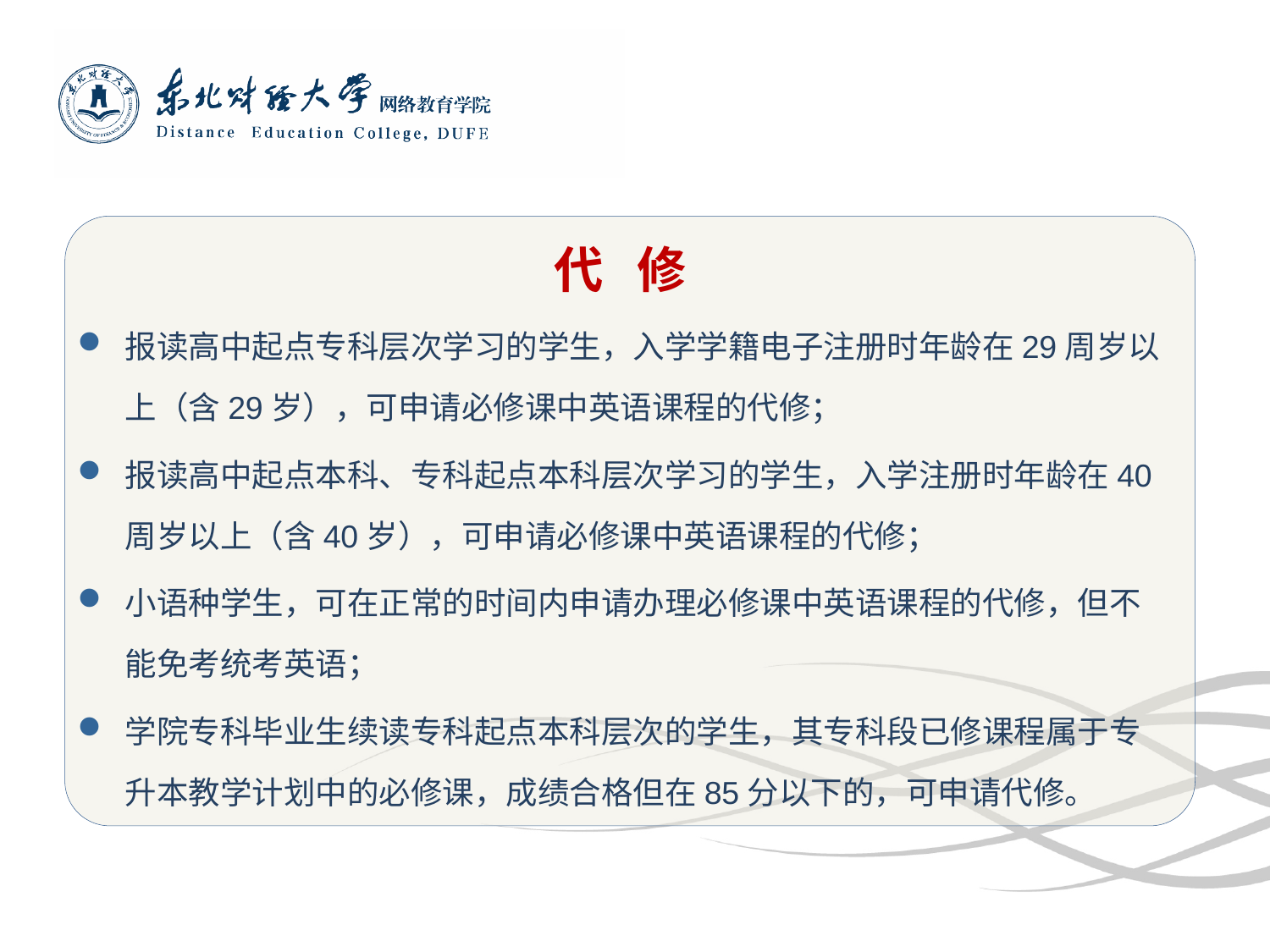

代   修
报读高中起点专科层次学习的学生，入学学籍电子注册时年龄在29周岁以上（含29岁），可申请必修课中英语课程的代修；
报读高中起点本科、专科起点本科层次学习的学生，入学注册时年龄在40周岁以上（含40岁），可申请必修课中英语课程的代修；
小语种学生，可在正常的时间内申请办理必修课中英语课程的代修，但不能免考统考英语；
学院专科毕业生续读专科起点本科层次的学生，其专科段已修课程属于专升本教学计划中的必修课，成绩合格但在85分以下的，可申请代修。